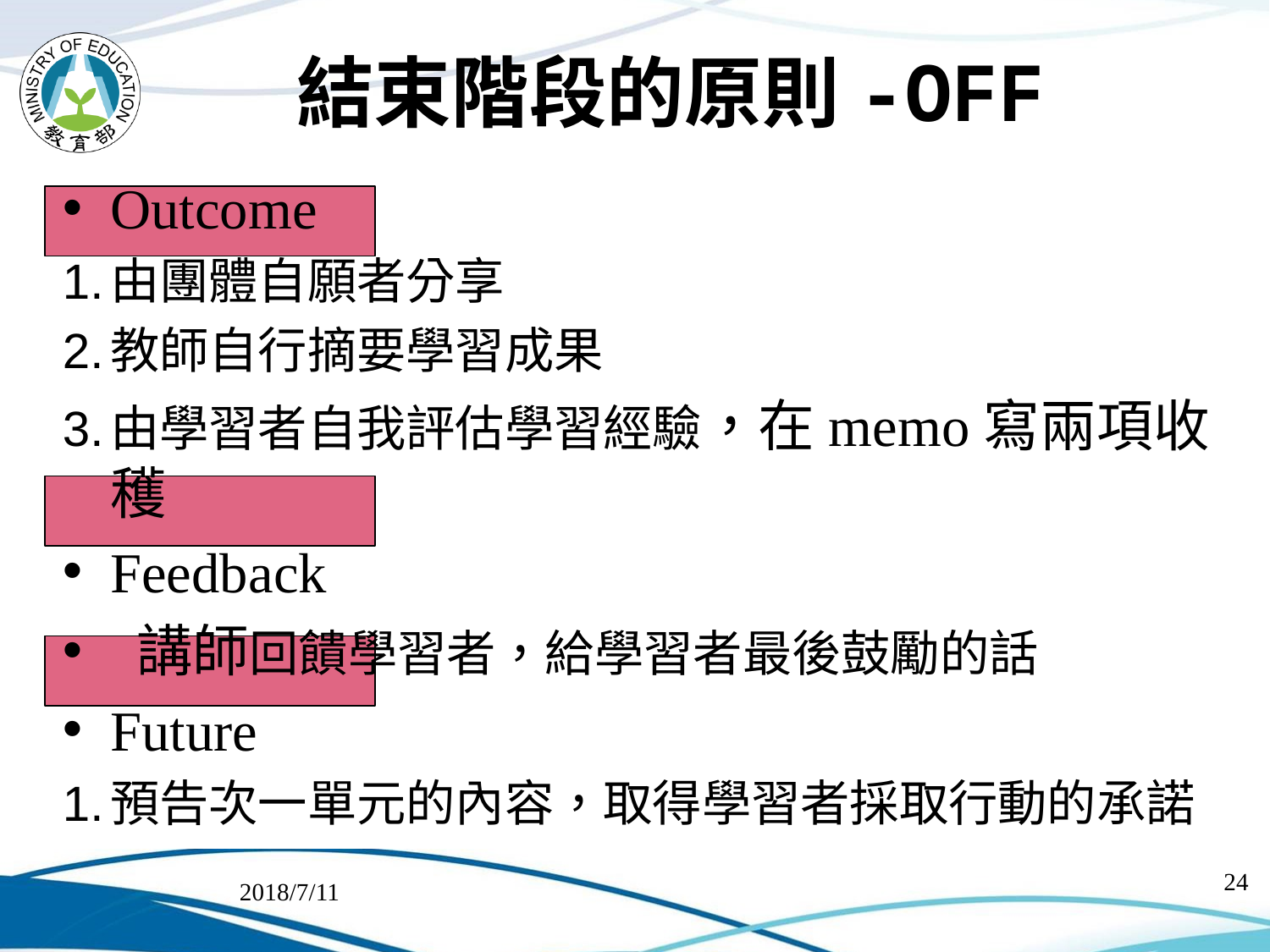

# 結束階段的原則-OFF
Outcome
由團體自願者分享
教師自行摘要學習成果
由學習者自我評估學習經驗，在memo寫兩項收穫
Feedback
 講師回饋學習者，給學習者最後鼓勵的話
Future
預告次一單元的內容，取得學習者採取行動的承諾

24
2018/7/11